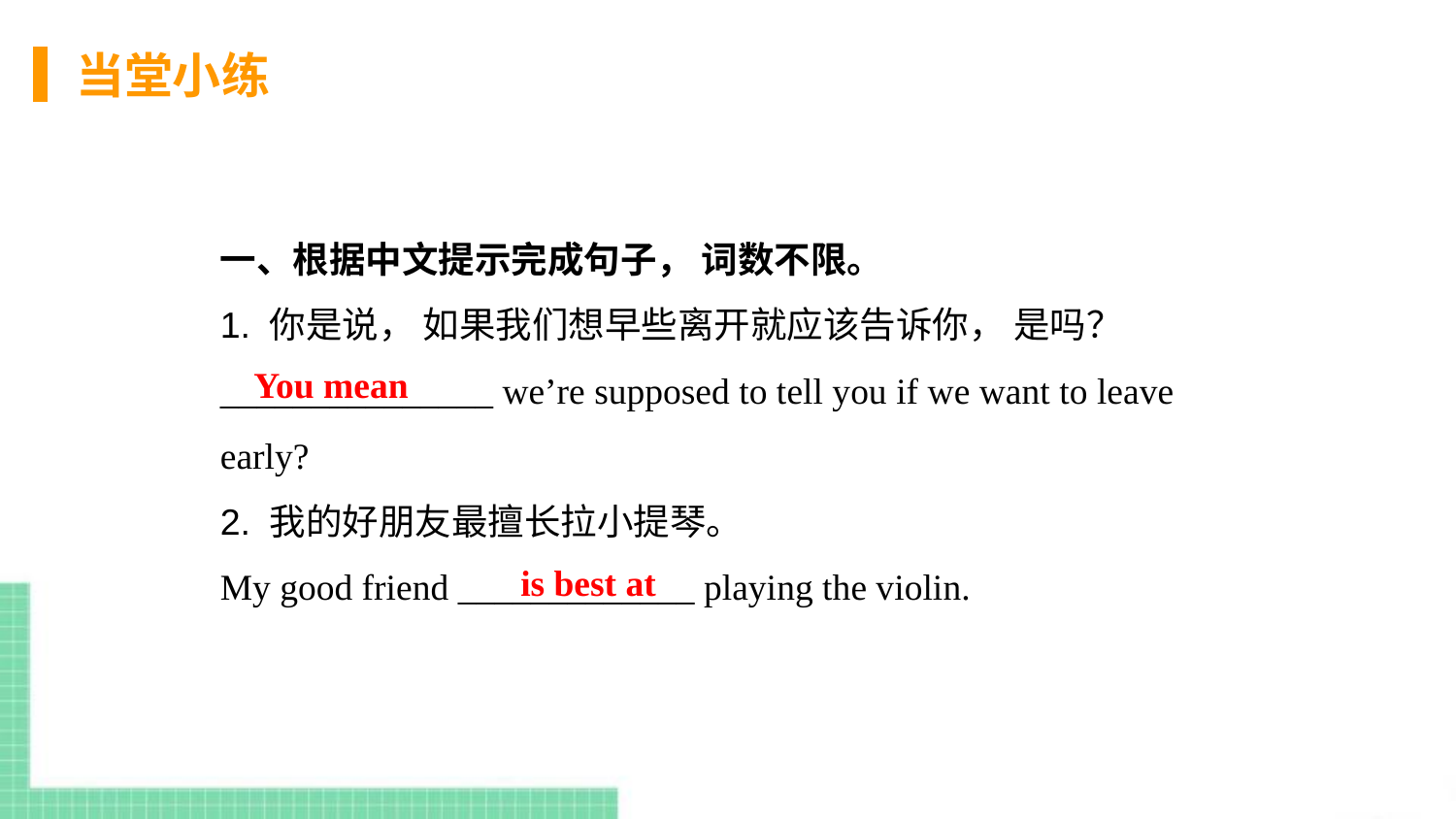

当堂小练

一、根据中文提示完成句子， 词数不限。
1. 你是说， 如果我们想早些离开就应该告诉你， 是吗？
_______________ we’re supposed to tell you if we want to leave early?
2. 我的好朋友最擅长拉小提琴。
My good friend _____________ playing the violin.
You mean
is best at